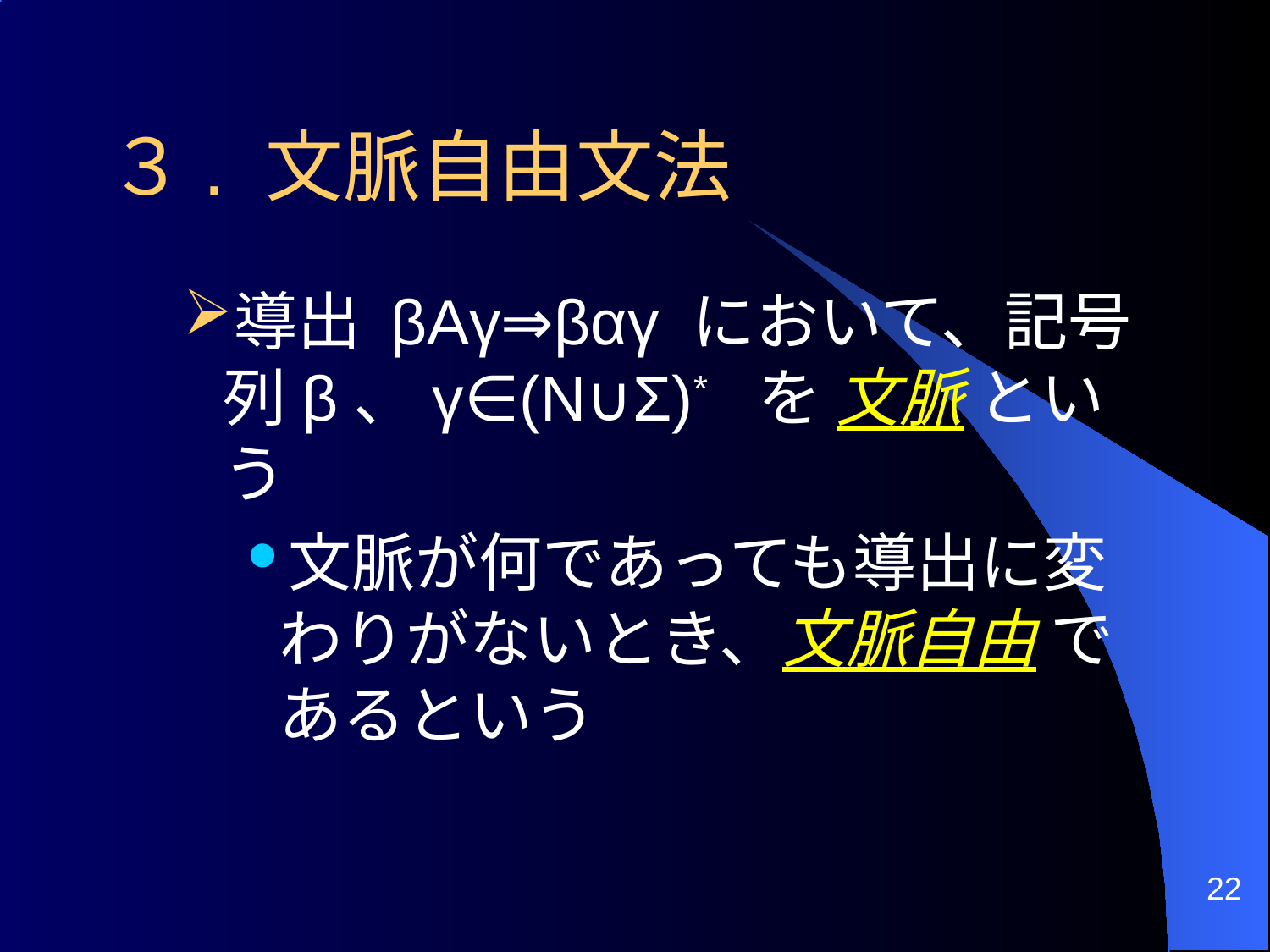

# ３. 文脈自由文法
導出 βAγ⇒βαγ において、記号列β、γ∈(N∪Σ)*  を 文脈 という
文脈が何であっても導出に変わりがないとき、文脈自由 であるという
22